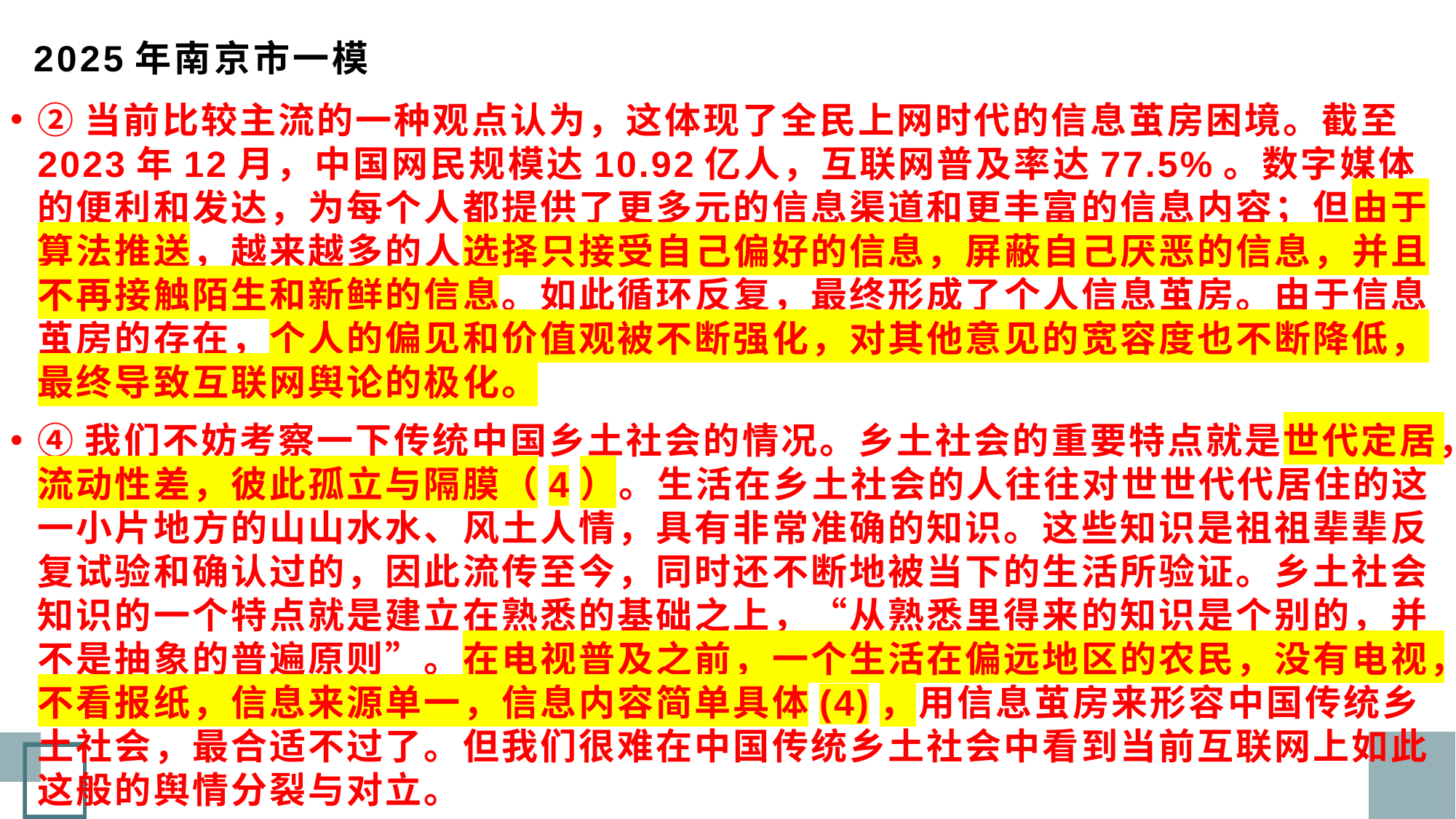

# 2025年南京市一模
②当前比较主流的一种观点认为，这体现了全民上网时代的信息茧房困境。截至2023年12月，中国网民规模达10.92亿人，互联网普及率达77.5%。数字媒体的便利和发达，为每个人都提供了更多元的信息渠道和更丰富的信息内容；但由于算法推送，越来越多的人选择只接受自己偏好的信息，屏蔽自己厌恶的信息，并且不再接触陌生和新鲜的信息。如此循环反复，最终形成了个人信息茧房。由于信息茧房的存在，个人的偏见和价值观被不断强化，对其他意见的宽容度也不断降低，最终导致互联网舆论的极化。
④我们不妨考察一下传统中国乡土社会的情况。乡土社会的重要特点就是世代定居，流动性差，彼此孤立与隔膜（4）。生活在乡土社会的人往往对世世代代居住的这一小片地方的山山水水、风土人情，具有非常准确的知识。这些知识是祖祖辈辈反复试验和确认过的，因此流传至今，同时还不断地被当下的生活所验证。乡土社会知识的一个特点就是建立在熟悉的基础之上，“从熟悉里得来的知识是个别的，并不是抽象的普遍原则”。在电视普及之前，一个生活在偏远地区的农民，没有电视，不看报纸，信息来源单一，信息内容简单具体(4)，用信息茧房来形容中国传统乡土社会，最合适不过了。但我们很难在中国传统乡土社会中看到当前互联网上如此这般的舆情分裂与对立。